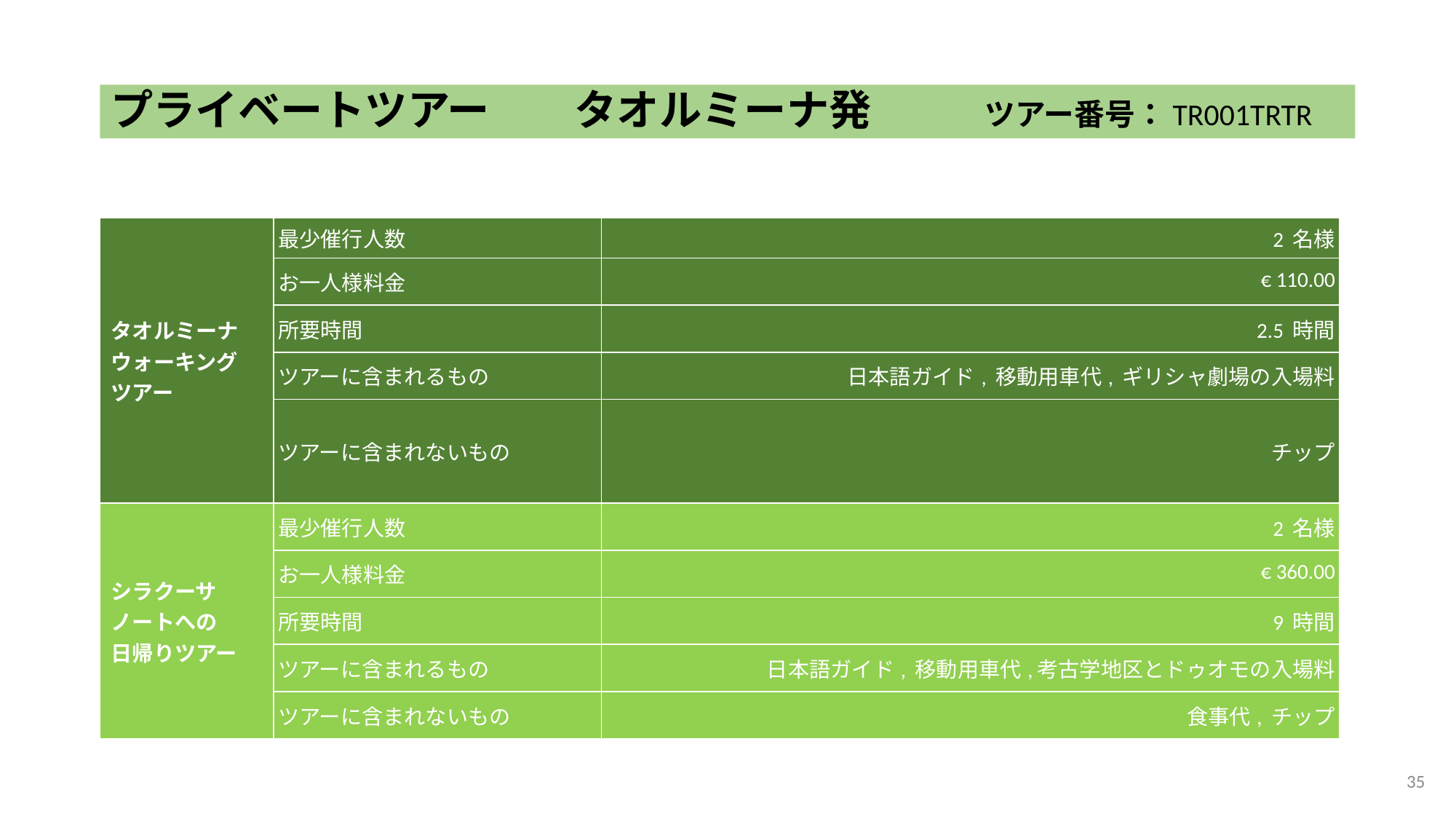

# プライベートツアー　　タオルミーナ発   　　ツアー番号：TR001TRTR
| タオルミーナウォーキング ツアー | 最少催行人数 | 2 名様 |
| --- | --- | --- |
|  | お一人様料金 | € 110.00 |
|  | 所要時間 | 2.5 時間 |
|  | ツアーに含まれるもの | 日本語ガイド, 移動用車代, ギリシャ劇場の入場料 |
|  | ツアーに含まれないもの | チップ |
| シラクーサ ノートへの 日帰りツアー | 最少催行人数 | 2 名様 |
|  | お一人様料金 | € 360.00 |
|  | 所要時間 | 9 時間 |
|  | ツアーに含まれるもの | 日本語ガイド, 移動用車代,考古学地区とドゥオモの入場料 |
|  | ツアーに含まれないもの | 食事代, チップ |
35